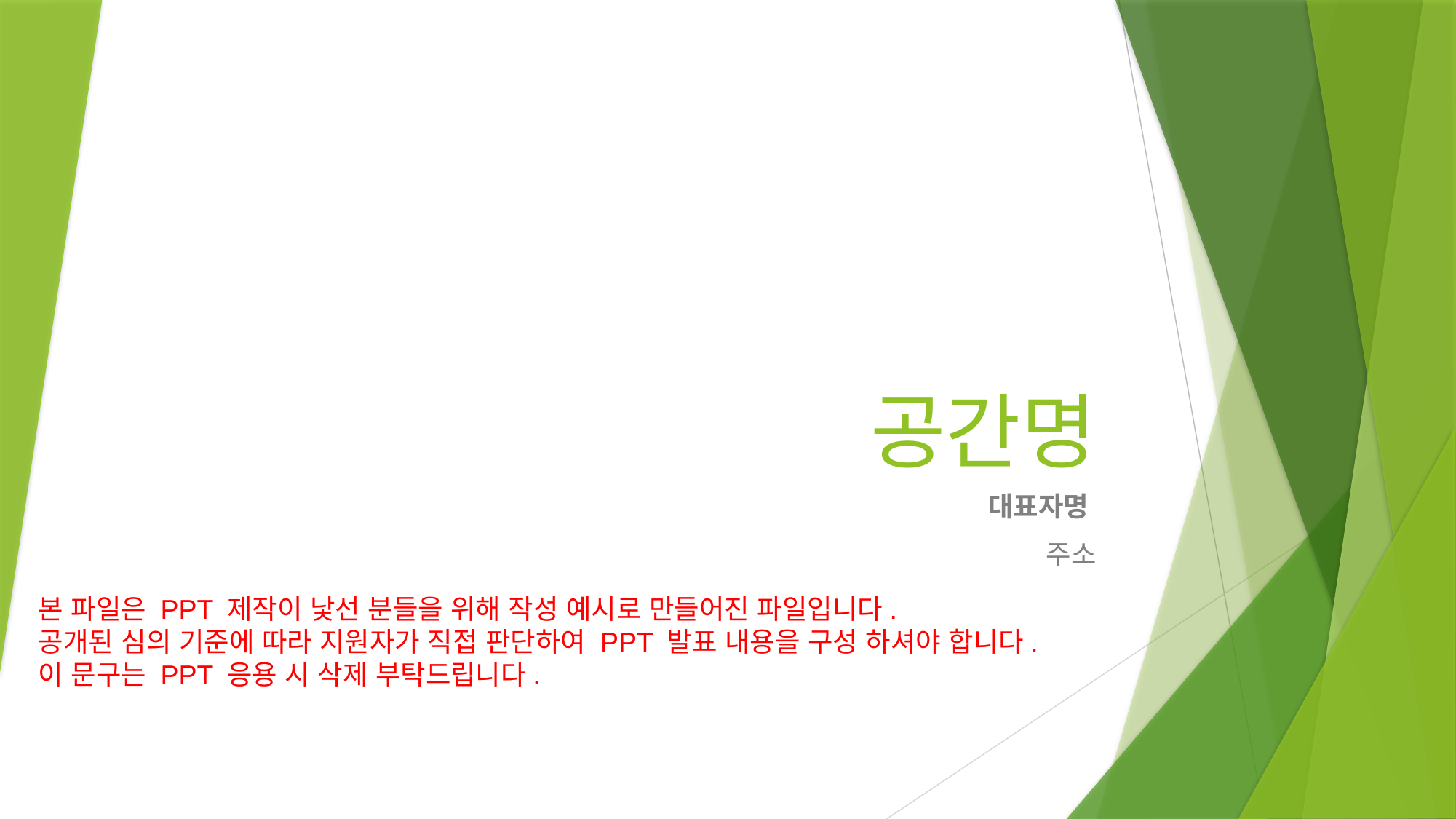

# 공간명
대표자명
주소
본 파일은 PPT 제작이 낯선 분들을 위해 작성 예시로 만들어진 파일입니다.
공개된 심의 기준에 따라 지원자가 직접 판단하여 PPT 발표 내용을 구성 하셔야 합니다.
이 문구는 PPT 응용 시 삭제 부탁드립니다.